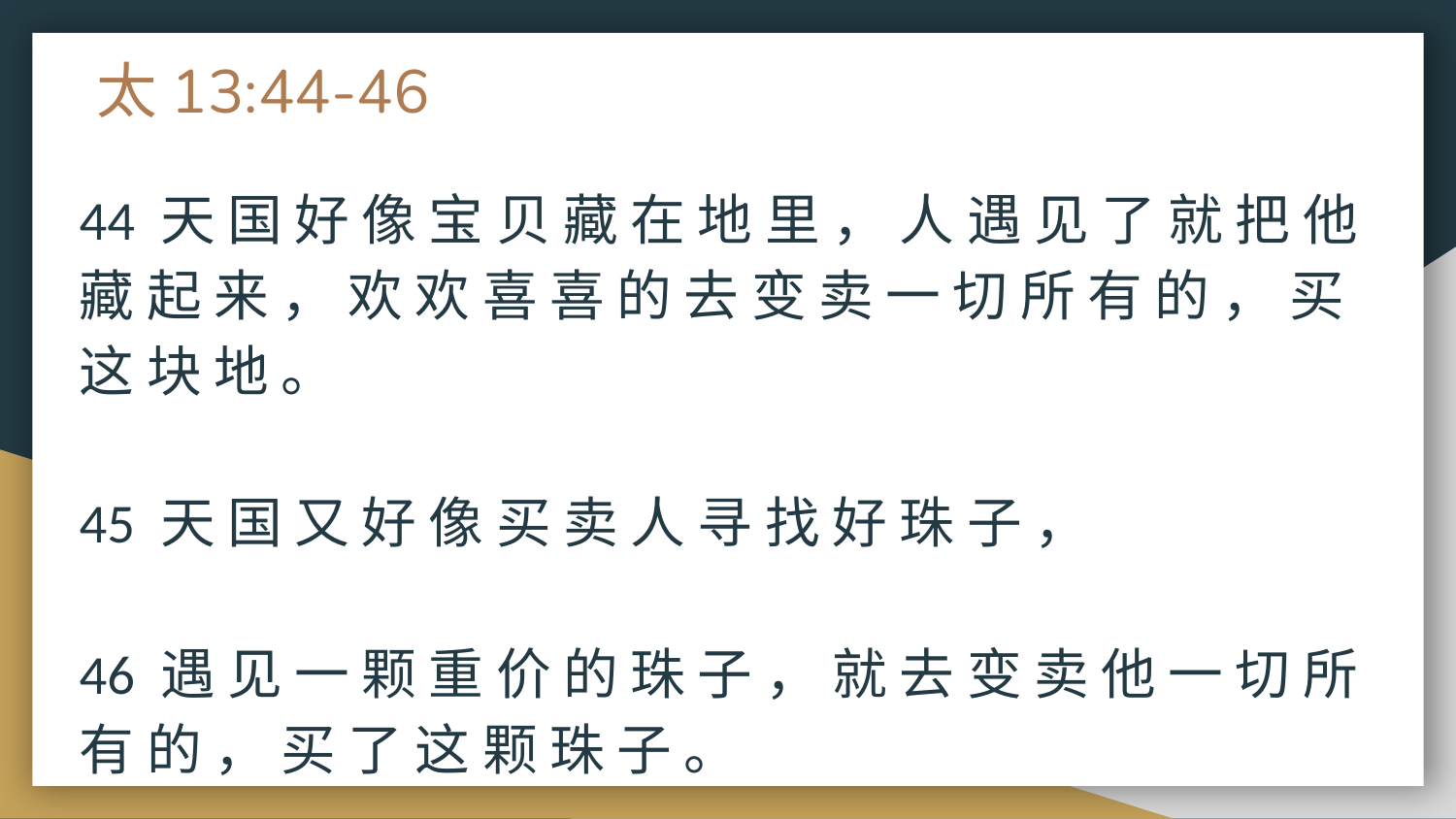

# 太13:44-46
44 天 国 好 像 宝 贝 藏 在 地 里 ， 人 遇 见 了 就 把 他 藏 起 来 ， 欢 欢 喜 喜 的 去 变 卖 一 切 所 有 的 ， 买 这 块 地 。

45 天 国 又 好 像 买 卖 人 寻 找 好 珠 子 ，

46 遇 见 一 颗 重 价 的 珠 子 ， 就 去 变 卖 他 一 切 所 有 的 ， 买 了 这 颗 珠 子 。